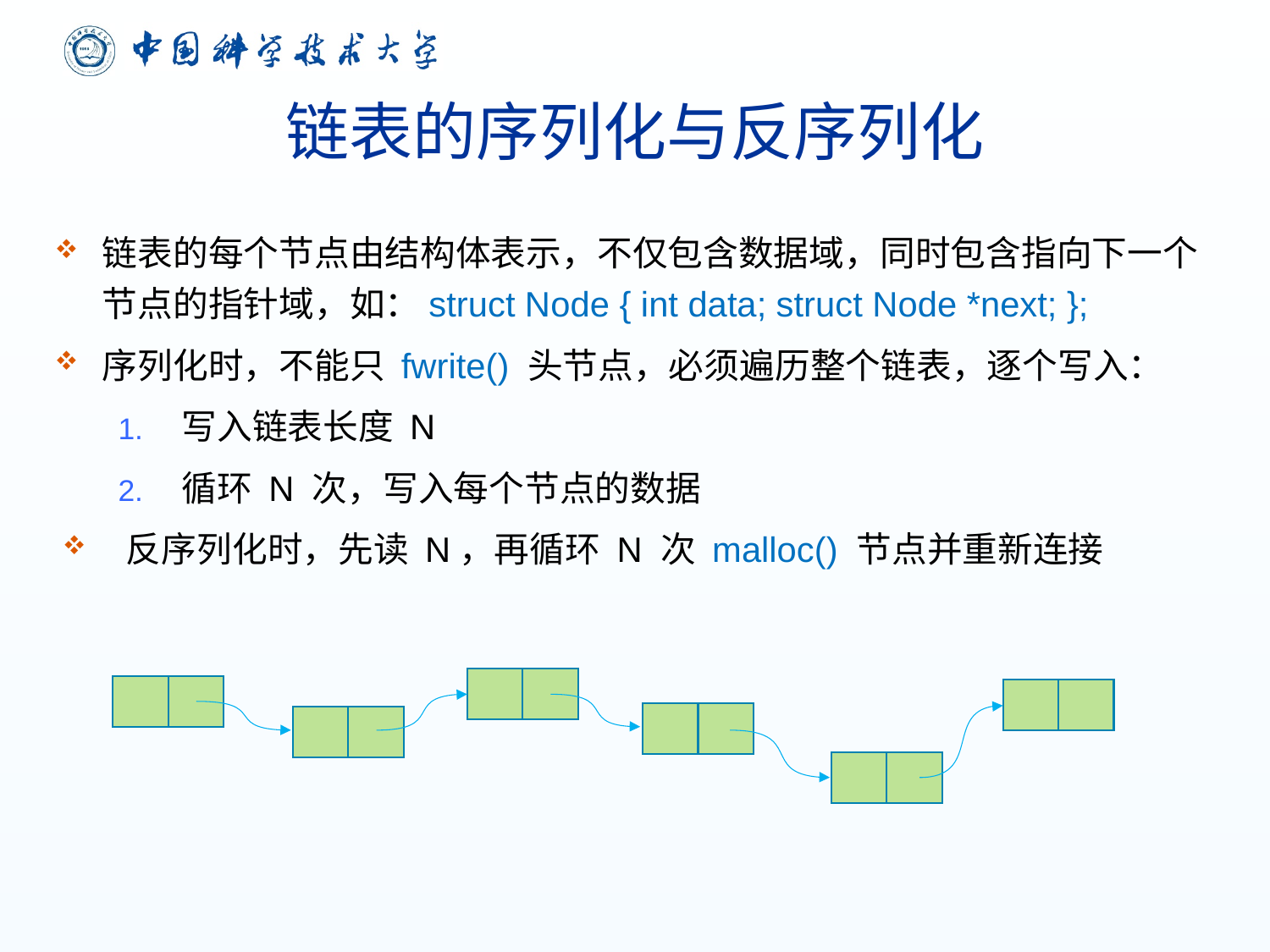

# 链表的序列化与反序列化
链表的每个节点由结构体表示，不仅包含数据域，同时包含指向下一个节点的指针域，如：struct Node { int data; struct Node *next; };
序列化时，不能只 fwrite() 头节点，必须遍历整个链表，逐个写入：
写入链表长度 N
循环 N 次，写入每个节点的数据
反序列化时，先读 N，再循环 N 次 malloc() 节点并重新连接